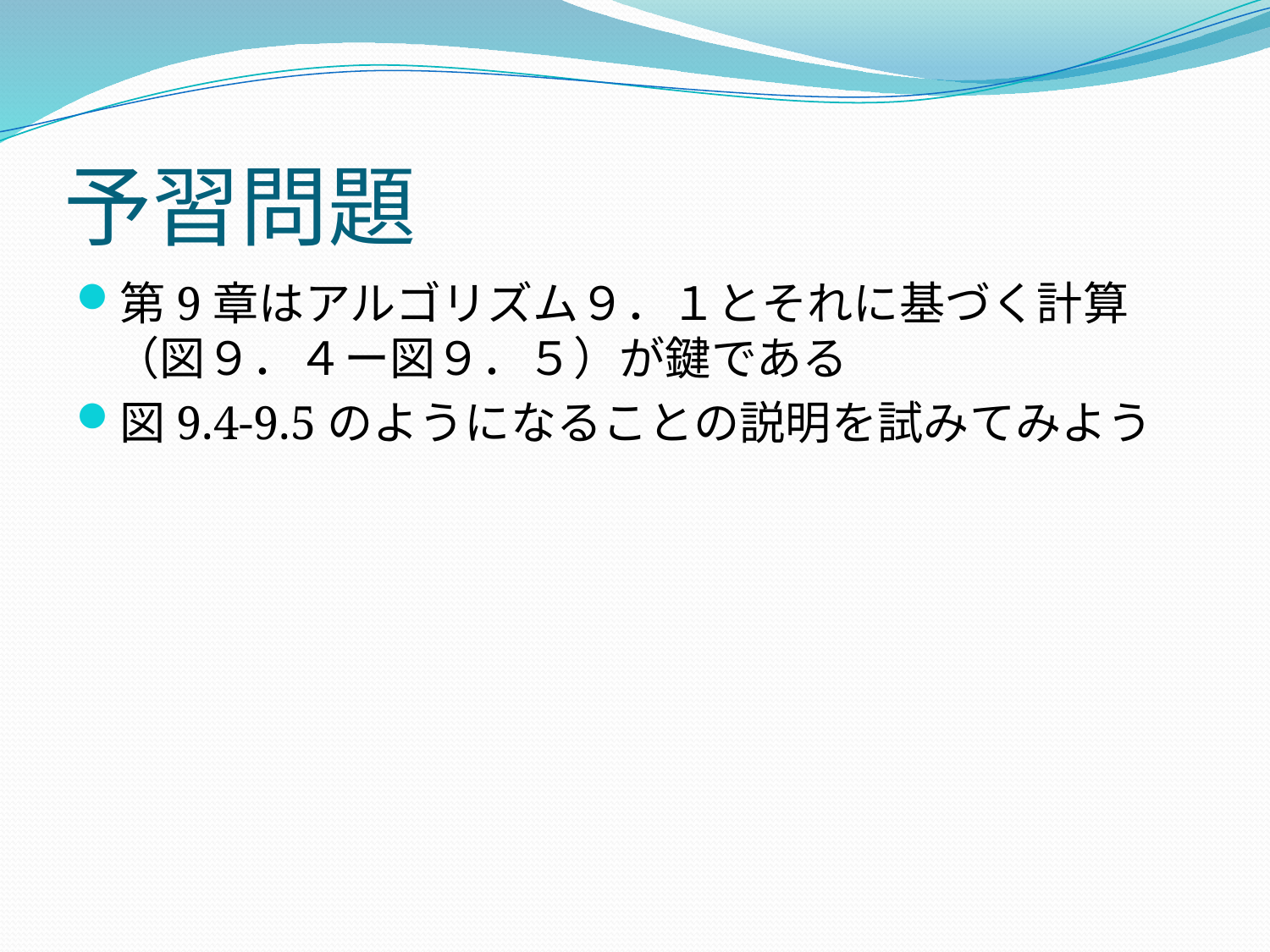

# 予習問題
第9章はアルゴリズム９．１とそれに基づく計算（図９．４ー図９．５）が鍵である
図9.4-9.5のようになることの説明を試みてみよう